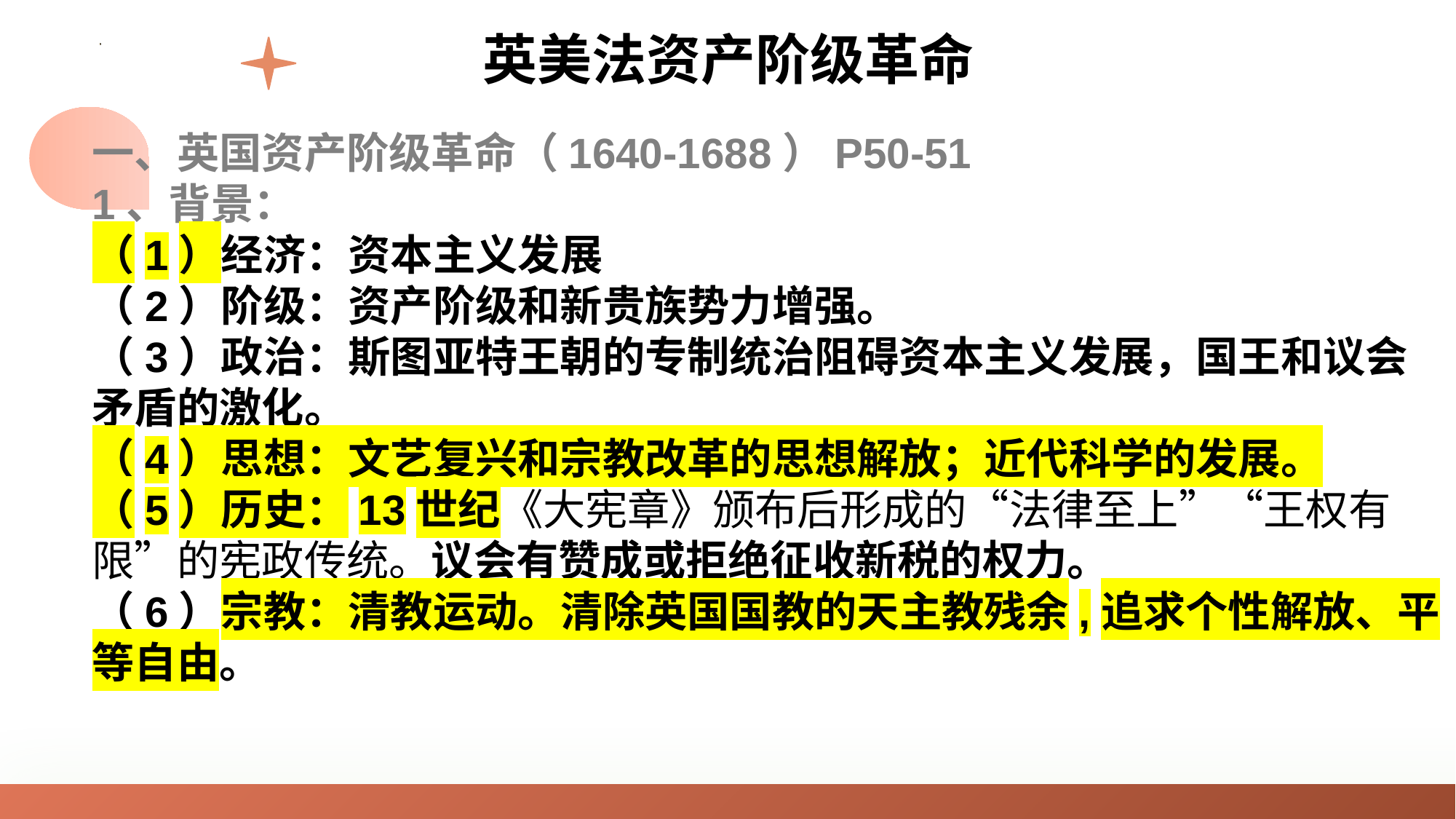

英美法资产阶级革命

一、英国资产阶级革命（1640-1688）P50-51
1、背景：
（1）经济：资本主义发展
（2）阶级：资产阶级和新贵族势力增强。
（3）政治：斯图亚特王朝的专制统治阻碍资本主义发展，国王和议会矛盾的激化。
（4）思想：文艺复兴和宗教改革的思想解放；近代科学的发展。
（5）历史：13世纪《大宪章》颁布后形成的“法律至上”“王权有限”的宪政传统。议会有赞成或拒绝征收新税的权力。
（6）宗教：清教运动。清除英国国教的天主教残余,追求个性解放、平等自由。
稿定PPT